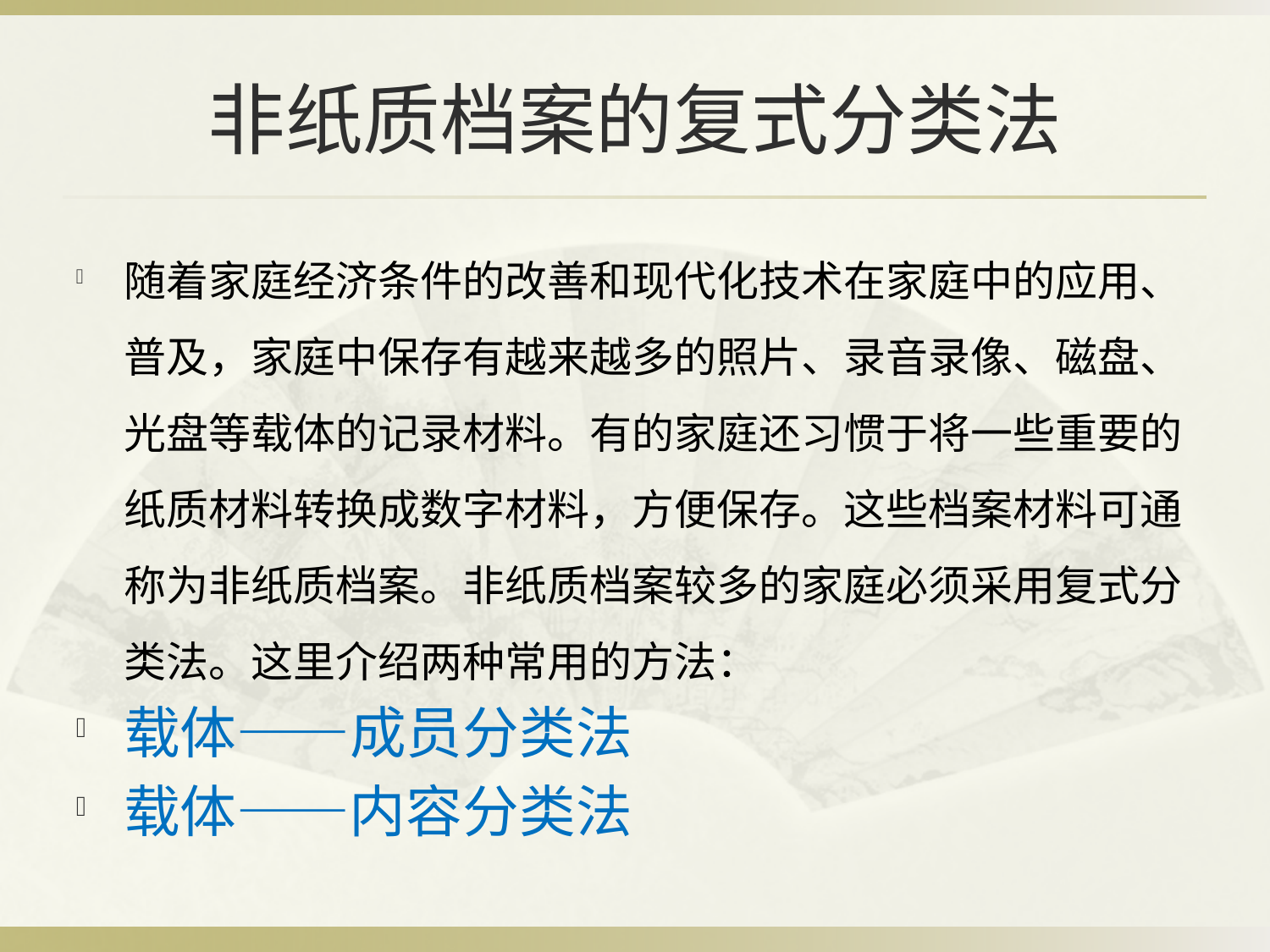

# 非纸质档案的复式分类法
随着家庭经济条件的改善和现代化技术在家庭中的应用、普及，家庭中保存有越来越多的照片、录音录像、磁盘、光盘等载体的记录材料。有的家庭还习惯于将一些重要的纸质材料转换成数字材料，方便保存。这些档案材料可通称为非纸质档案。非纸质档案较多的家庭必须采用复式分类法。这里介绍两种常用的方法：
载体——成员分类法
载体——内容分类法
80